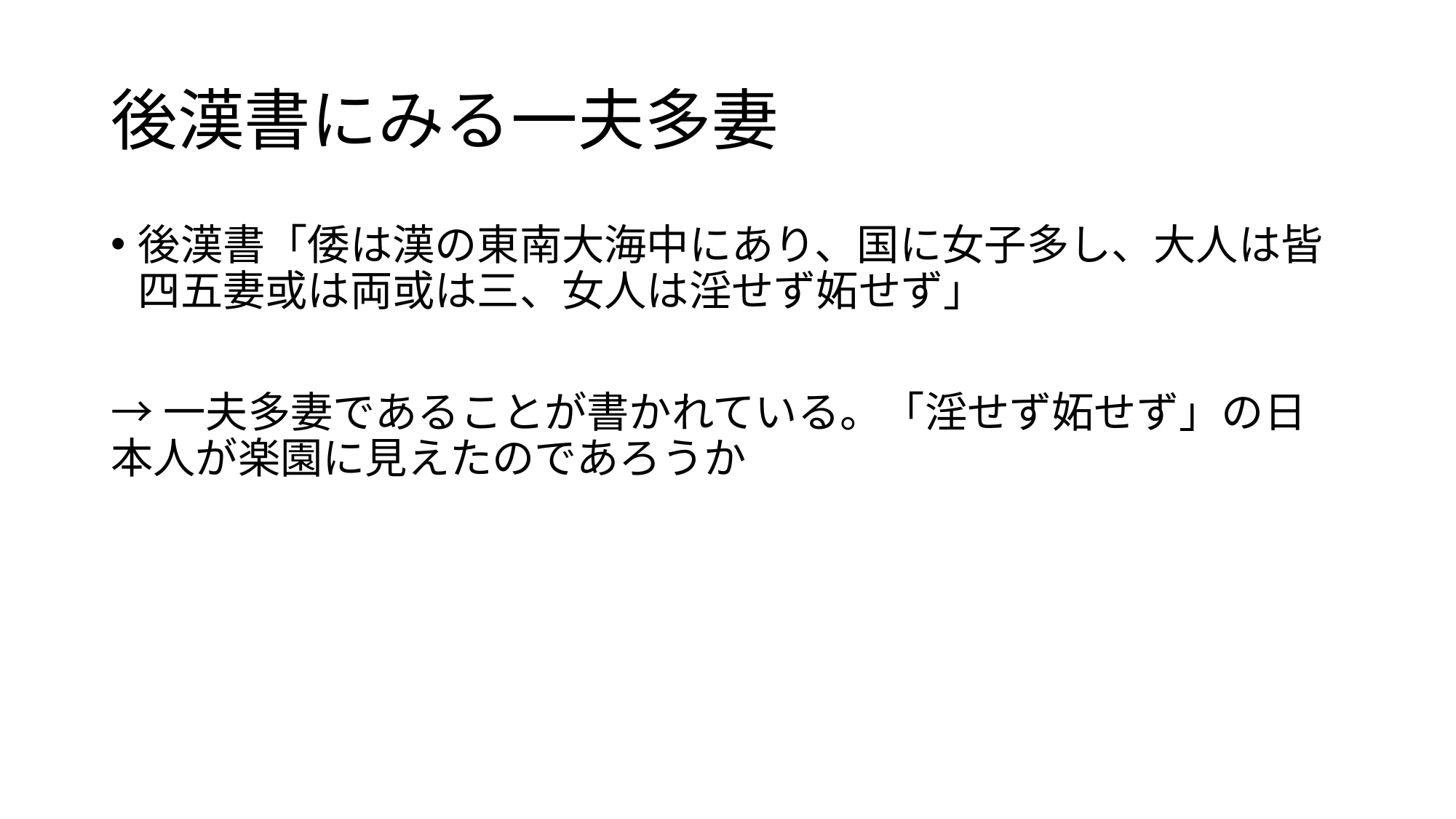

# 後漢書にみる一夫多妻
後漢書「倭は漢の東南大海中にあり、国に女子多し、大人は皆四五妻或は両或は三、女人は淫せず妬せず」

→一夫多妻であることが書かれている。「淫せず妬せず」の日本人が楽園に見えたのであろうか